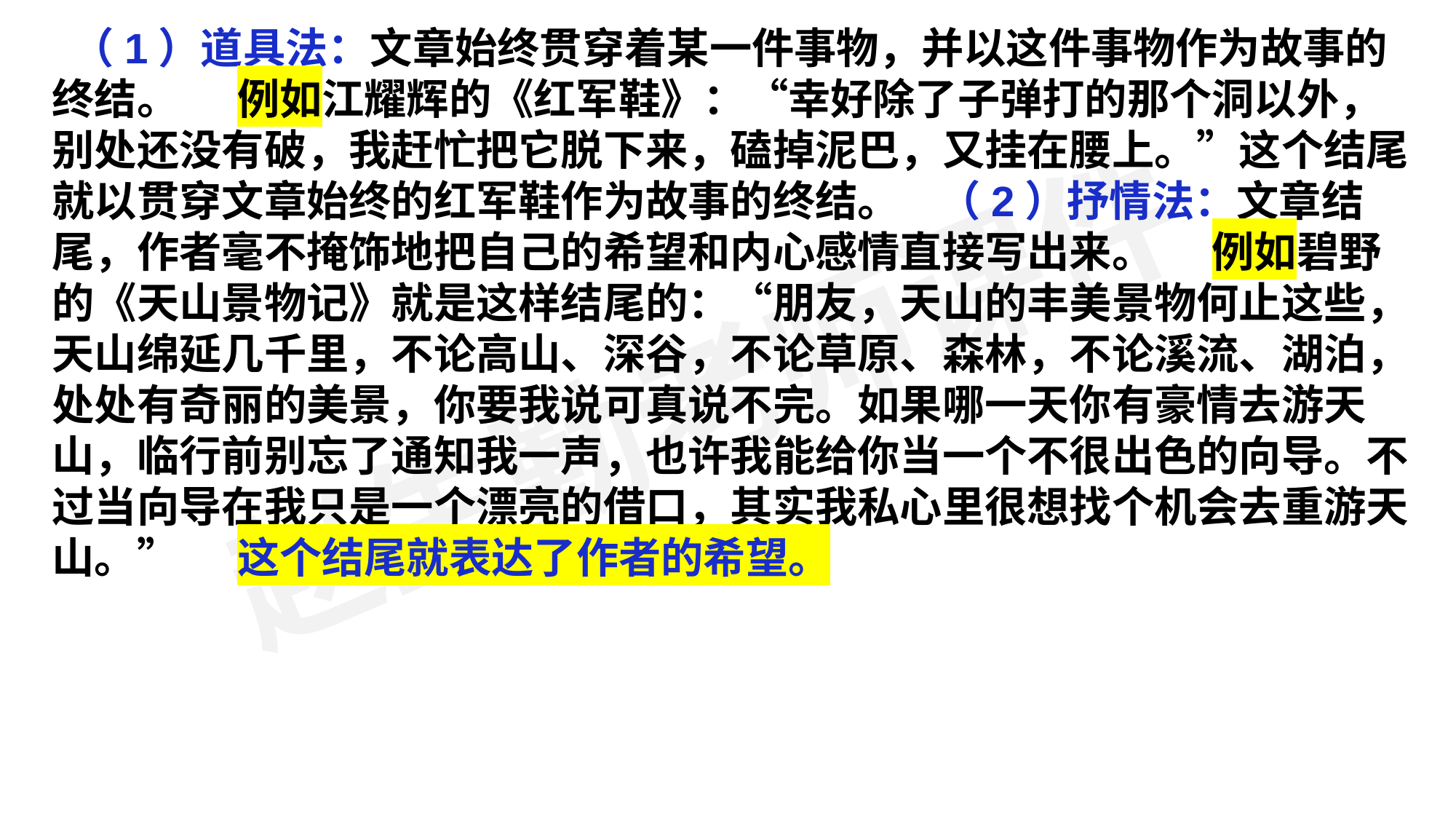

（1）道具法：文章始终贯穿着某一件事物，并以这件事物作为故事的终结。      例如江耀辉的《红军鞋》：“幸好除了子弹打的那个洞以外，别处还没有破，我赶忙把它脱下来，磕掉泥巴，又挂在腰上。”这个结尾就以贯穿文章始终的红军鞋作为故事的终结。    （2）抒情法：文章结尾，作者毫不掩饰地把自己的希望和内心感情直接写出来。      例如碧野的《天山景物记》就是这样结尾的：“朋友，天山的丰美景物何止这些，天山绵延几千里，不论高山、深谷，不论草原、森林，不论溪流、湖泊，处处有奇丽的美景，你要我说可真说不完。如果哪一天你有豪情去游天山，临行前别忘了通知我一声，也许我能给你当一个不很出色的向导。不过当向导在我只是一个漂亮的借口，其实我私心里很想找个机会去重游天山。”      这个结尾就表达了作者的希望。